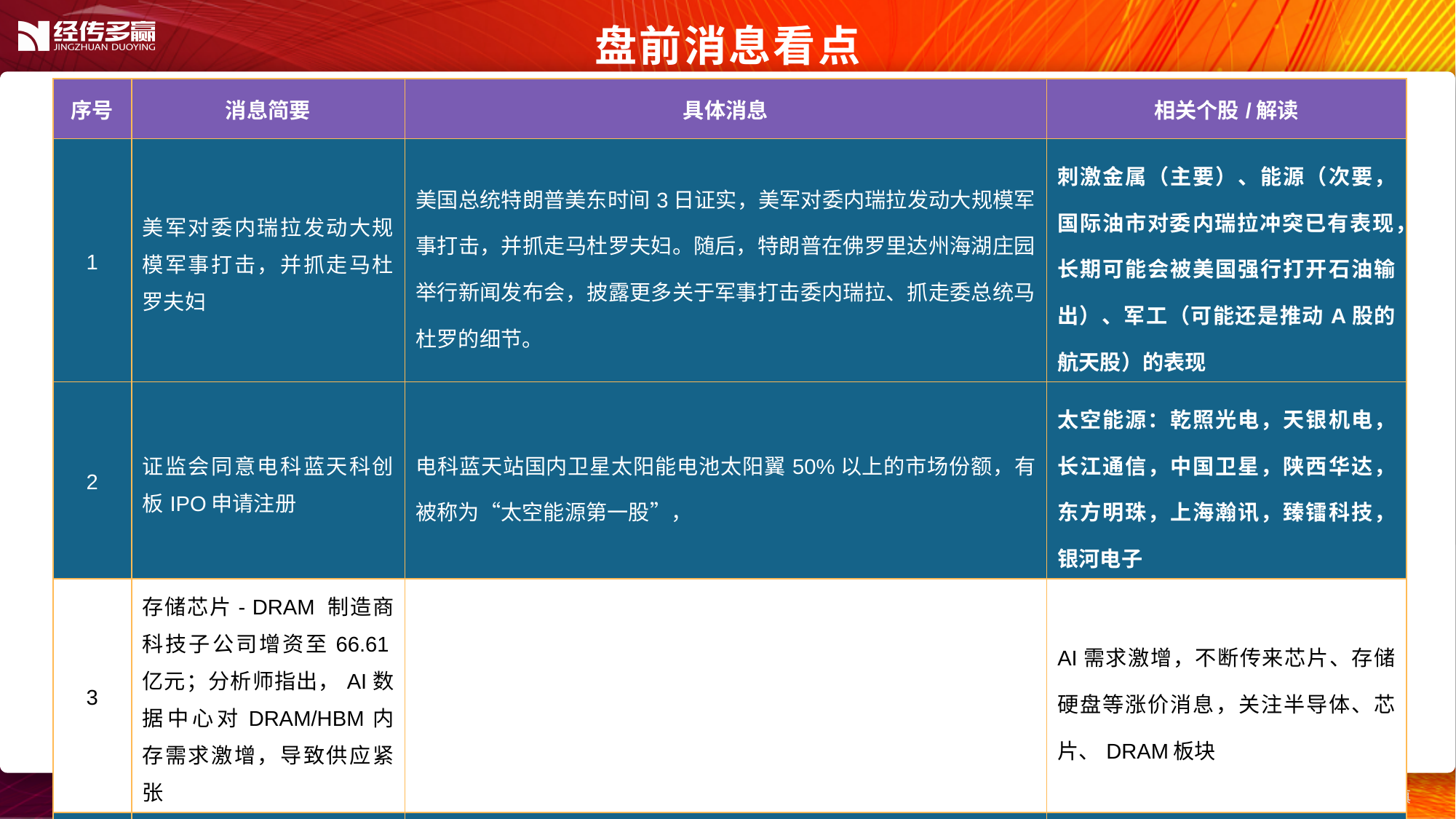

盘前消息看点
| 序号 | 消息简要 | 具体消息 | 相关个股/解读 |
| --- | --- | --- | --- |
| 1 | 美军对委内瑞拉发动大规模军事打击，并抓走马杜罗夫妇 | 美国总统特朗普美东时间3日证实，美军对委内瑞拉发动大规模军事打击，并抓走马杜罗夫妇。随后，特朗普在佛罗里达州海湖庄园举行新闻发布会，披露更多关于军事打击委内瑞拉、抓走委总统马杜罗的细节。 | 刺激金属（主要）、能源（次要，国际油市对委内瑞拉冲突已有表现，长期可能会被美国强行打开石油输出）、军工（可能还是推动A股的航天股）的表现 |
| 2 | 证监会同意电科蓝天科创板IPO申请注册 | 电科蓝天站国内卫星太阳能电池太阳翼50%以上的市场份额，有被称为“太空能源第一股”， | 太空能源：乾照光电，天银机电，长江通信，中国卫星，陕西华达，东方明珠，上海瀚讯，臻镭科技，银河电子 |
| 3 | 存储芯片- DRAM 制造商科技子公司增资至66.61亿元；分析师指出，AI数据中心对DRAM/HBM内存需求激增，导致供应紧张 |  | AI需求激增，不断传来芯片、存储硬盘等涨价消息，关注半导体、芯片、DRAM板块 |
| 4 |  |  |  |
| 5 |  |  |  |